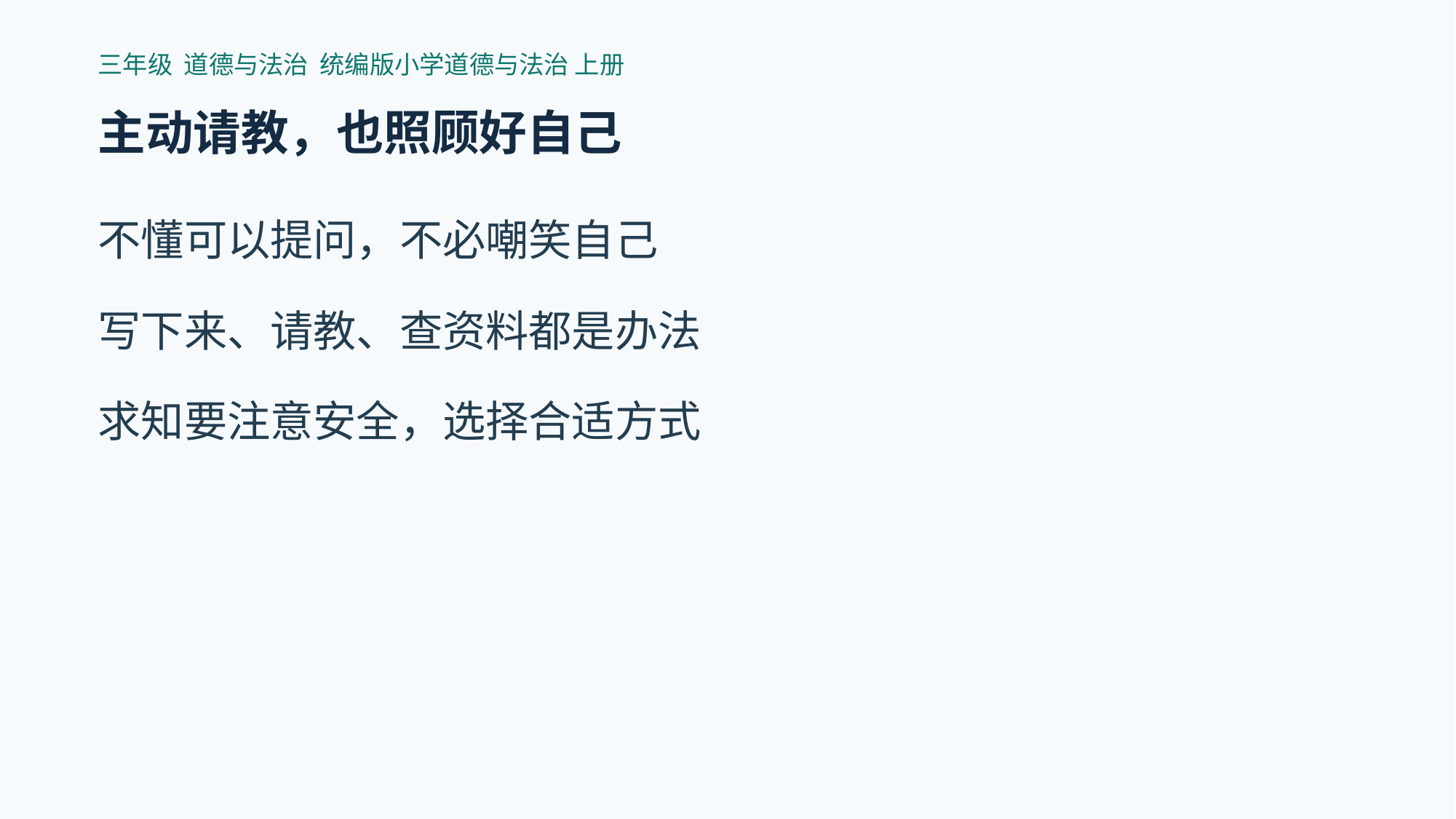

三年级  道德与法治  统编版小学道德与法治 上册
主动请教，也照顾好自己
不懂可以提问，不必嘲笑自己
写下来、请教、查资料都是办法
求知要注意安全，选择合适方式